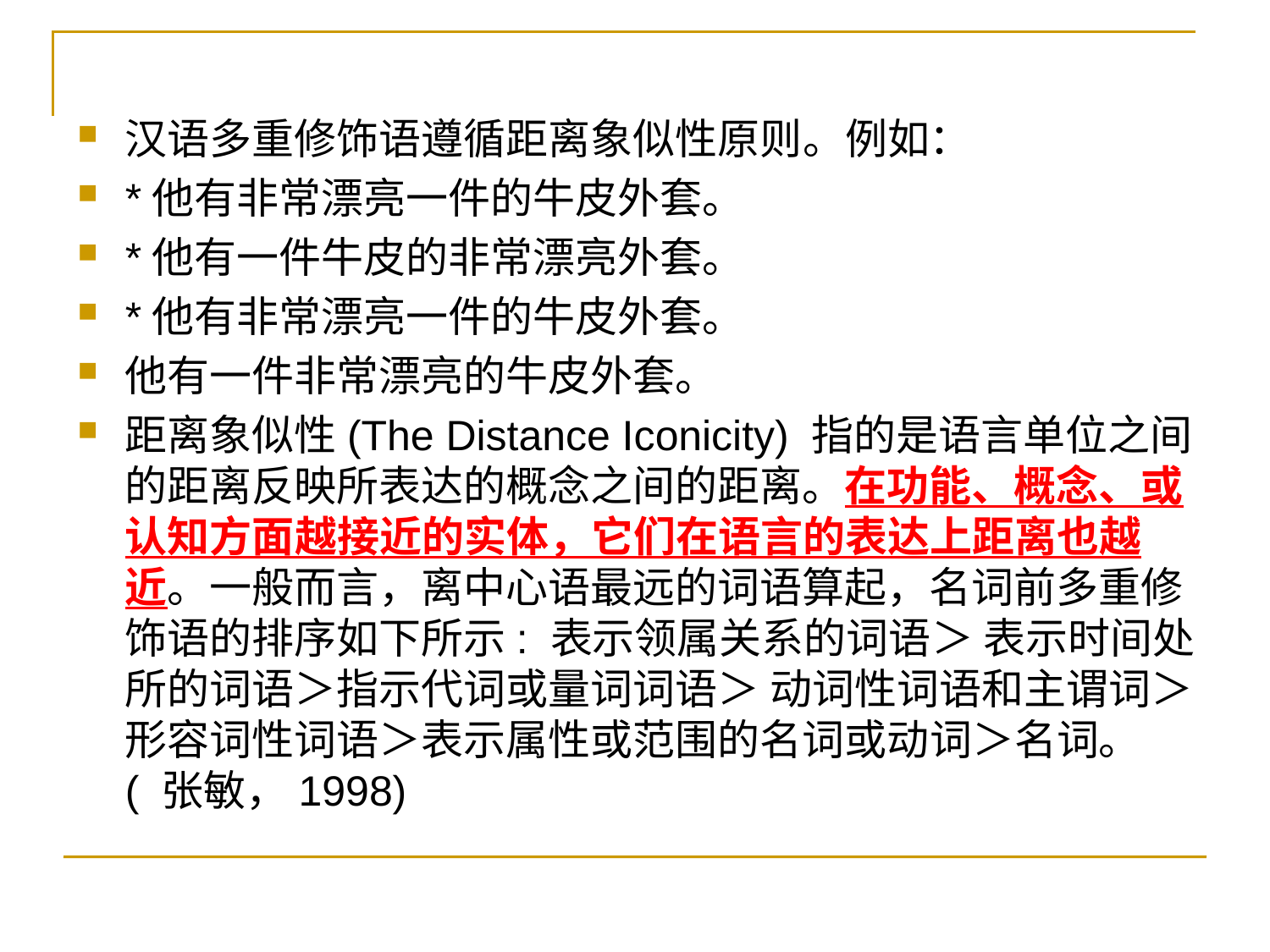

汉语多重修饰语遵循距离象似性原则。例如：
*他有非常漂亮一件的牛皮外套。
*他有一件牛皮的非常漂亮外套。
*他有非常漂亮一件的牛皮外套。
他有一件非常漂亮的牛皮外套。
距离象似性(The Distance Iconicity) 指的是语言单位之间的距离反映所表达的概念之间的距离。在功能、概念、或认知方面越接近的实体，它们在语言的表达上距离也越近。一般而言，离中心语最远的词语算起，名词前多重修饰语的排序如下所示: 表示领属关系的词语＞ 表示时间处所的词语＞指示代词或量词词语＞ 动词性词语和主谓词＞形容词性词语＞表示属性或范围的名词或动词＞名词。( 张敏，1998)